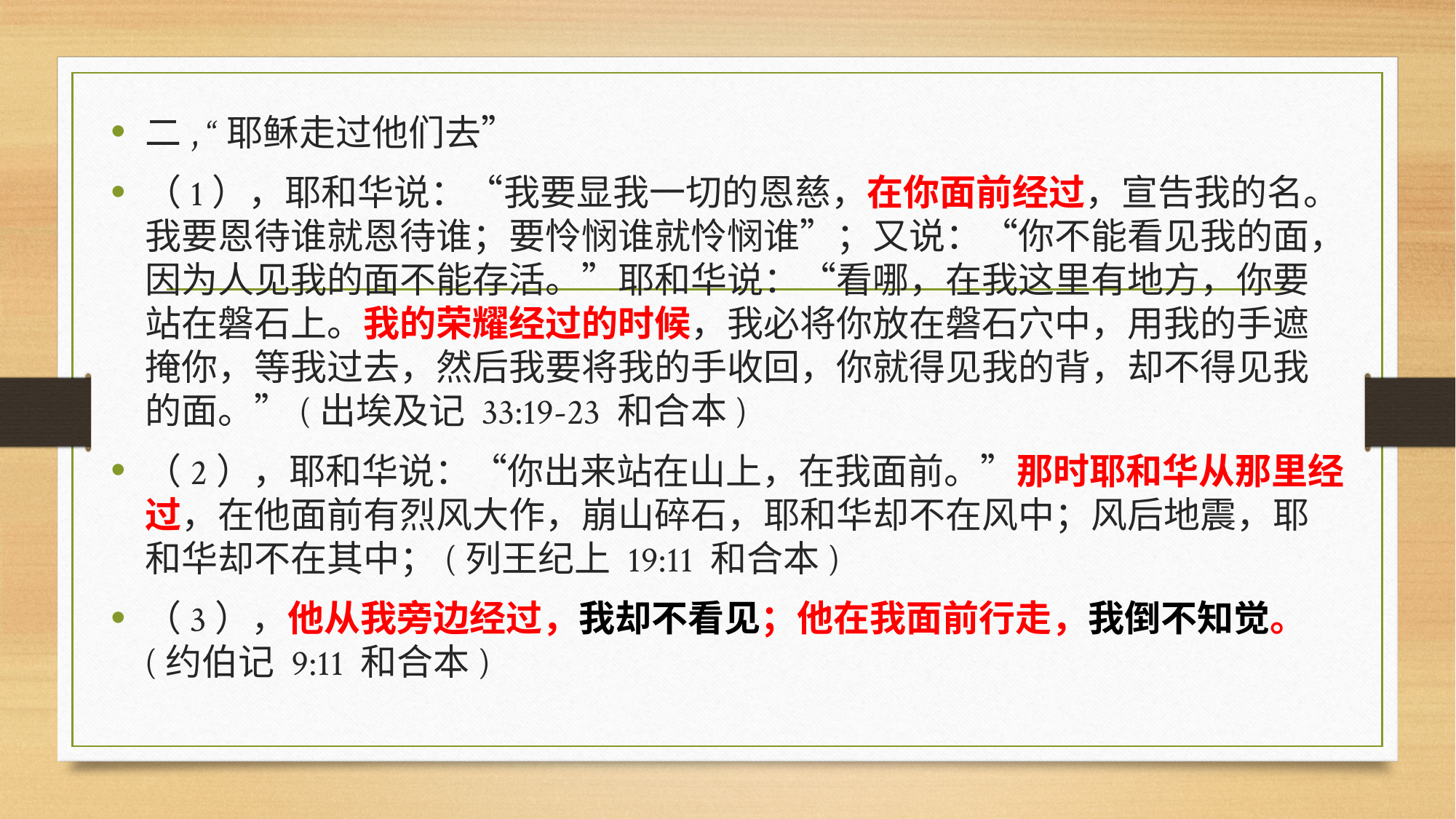

二, “耶稣走过他们去”
（1），耶和华说：“我要显我一切的恩慈，在你面前经过，宣告我的名。我要恩待谁就恩待谁；要怜悯谁就怜悯谁”；又说：“你不能看见我的面，因为人见我的面不能存活。”耶和华说：“看哪，在我这里有地方，你要站在磐石上。我的荣耀经过的时候，我必将你放在磐石穴中，用我的手遮掩你，等我过去，然后我要将我的手收回，你就得见我的背，却不得见我的面。”(出埃及记 33:19-23 和合本)
（2），耶和华说：“你出来站在山上，在我面前。”那时耶和华从那里经过，在他面前有烈风大作，崩山碎石，耶和华却不在风中；风后地震，耶和华却不在其中；(列王纪上 19:11 和合本)
（3），他从我旁边经过，我却不看见；他在我面前行走，我倒不知觉。(约伯记 9:11 和合本)

#